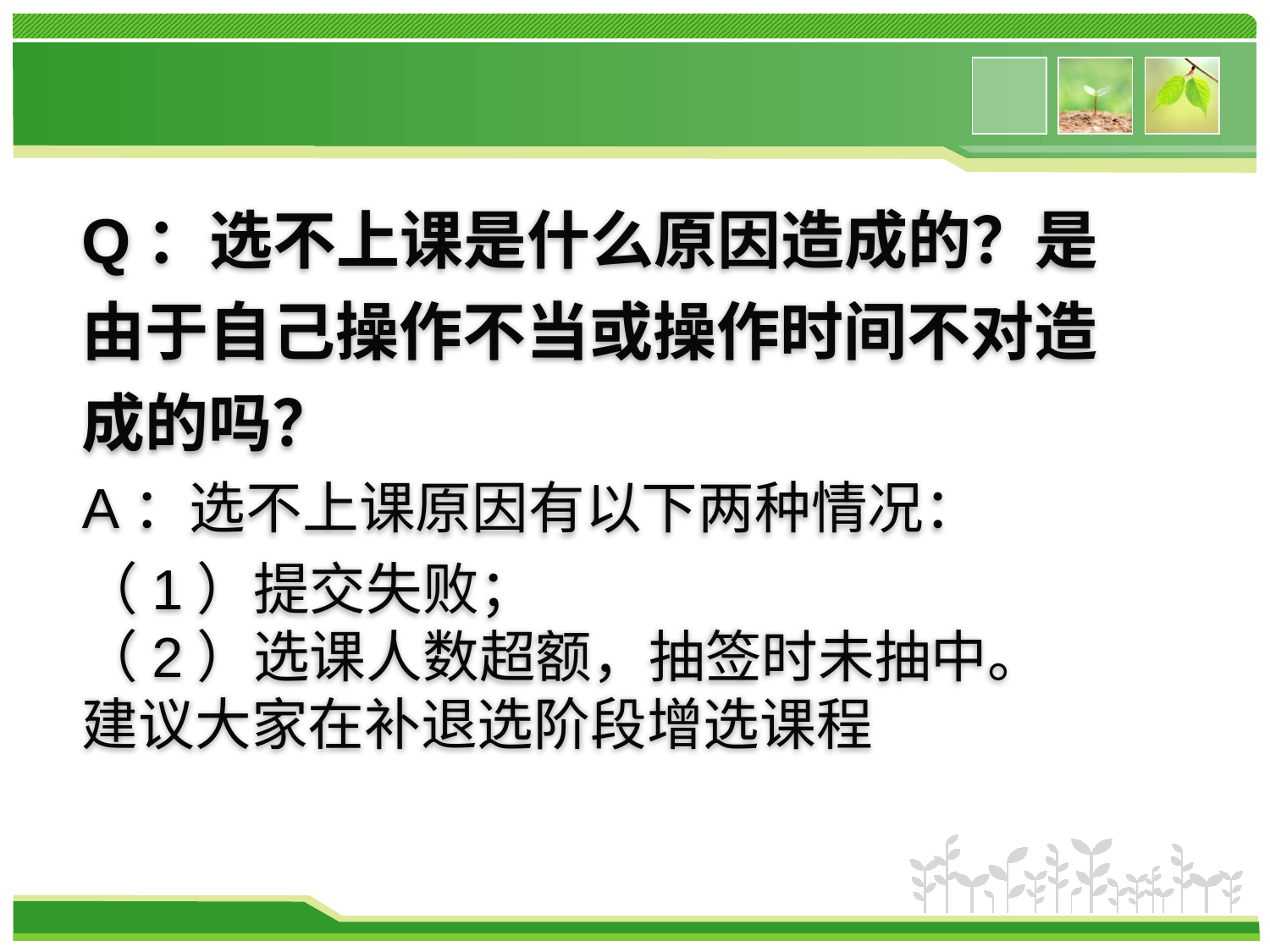

Q：选不上课是什么原因造成的？是由于自己操作不当或操作时间不对造成的吗？
A：选不上课原因有以下两种情况：
（1）提交失败；
（2）选课人数超额，抽签时未抽中。
建议大家在补退选阶段增选课程